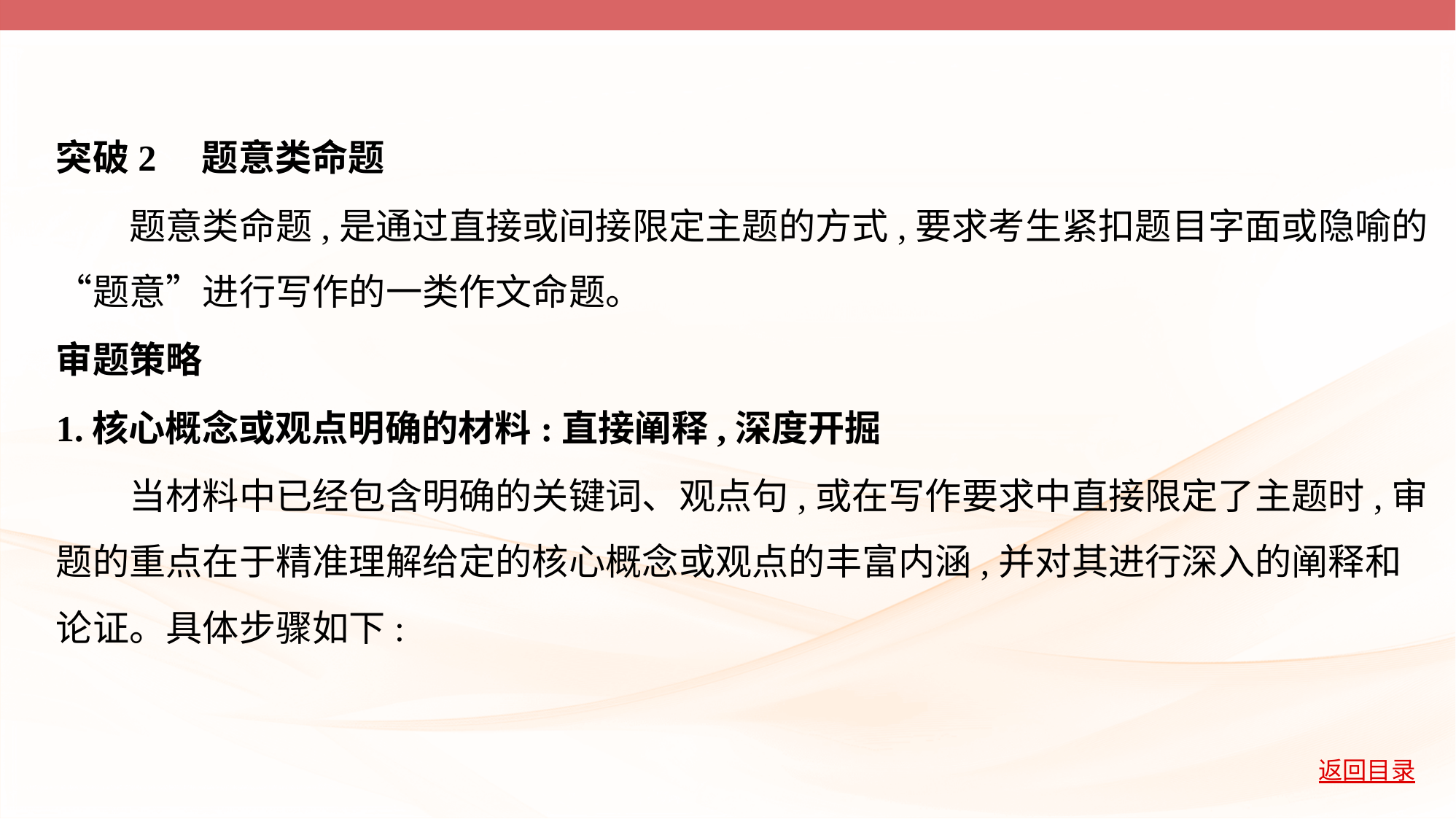

突破2　题意类命题
　　题意类命题,是通过直接或间接限定主题的方式,要求考生紧扣题目字面或隐喻的
“题意”进行写作的一类作文命题。
审题策略
1.核心概念或观点明确的材料:直接阐释,深度开掘
　　当材料中已经包含明确的关键词、观点句,或在写作要求中直接限定了主题时,审
题的重点在于精准理解给定的核心概念或观点的丰富内涵,并对其进行深入的阐释和
论证。具体步骤如下: